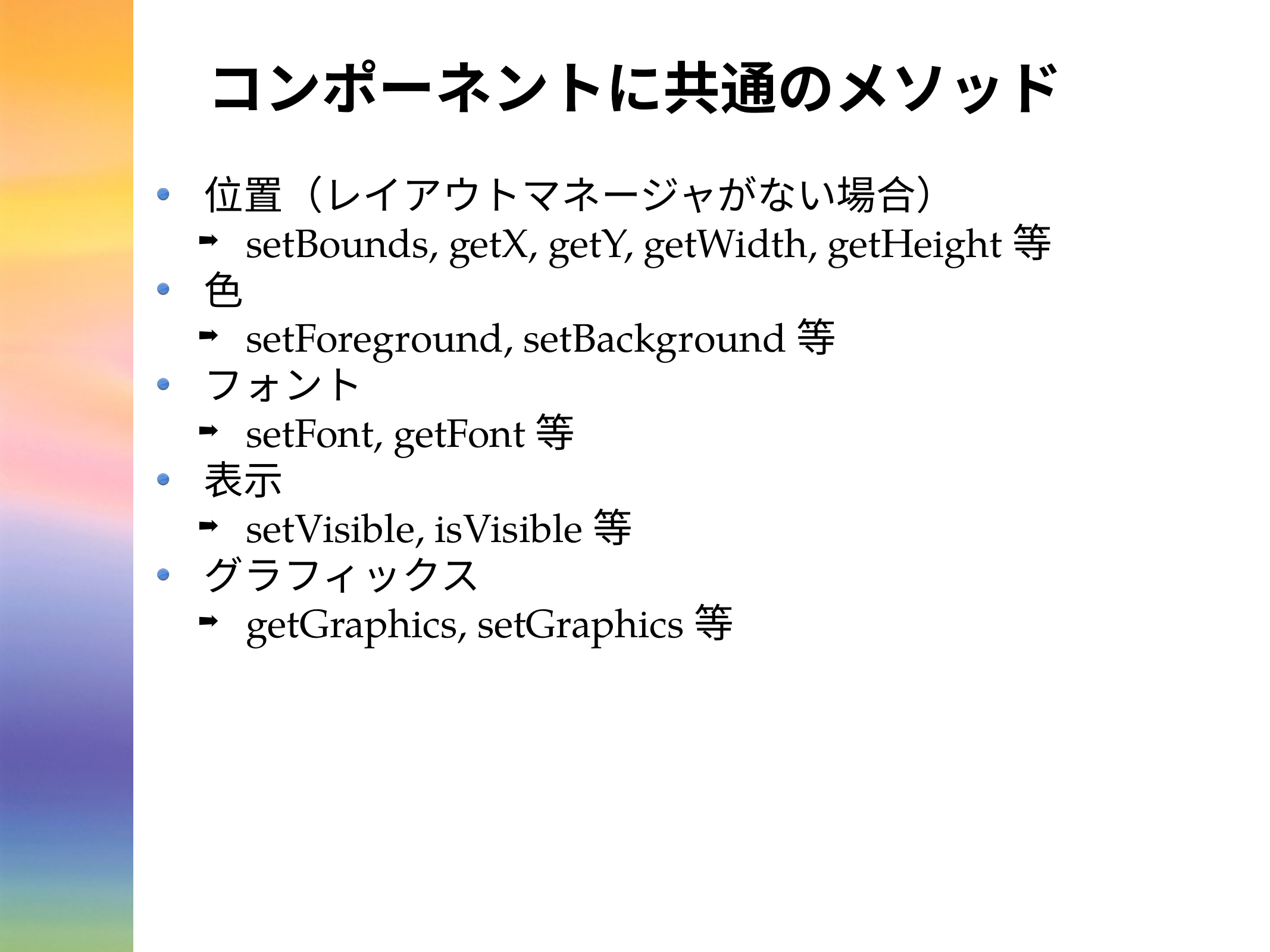

# コンポーネントに共通のメソッド
位置（レイアウトマネージャがない場合）
setBounds, getX, getY, getWidth, getHeight等
色
setForeground, setBackground等
フォント
setFont, getFont等
表示
setVisible, isVisible等
グラフィックス
getGraphics, setGraphics等